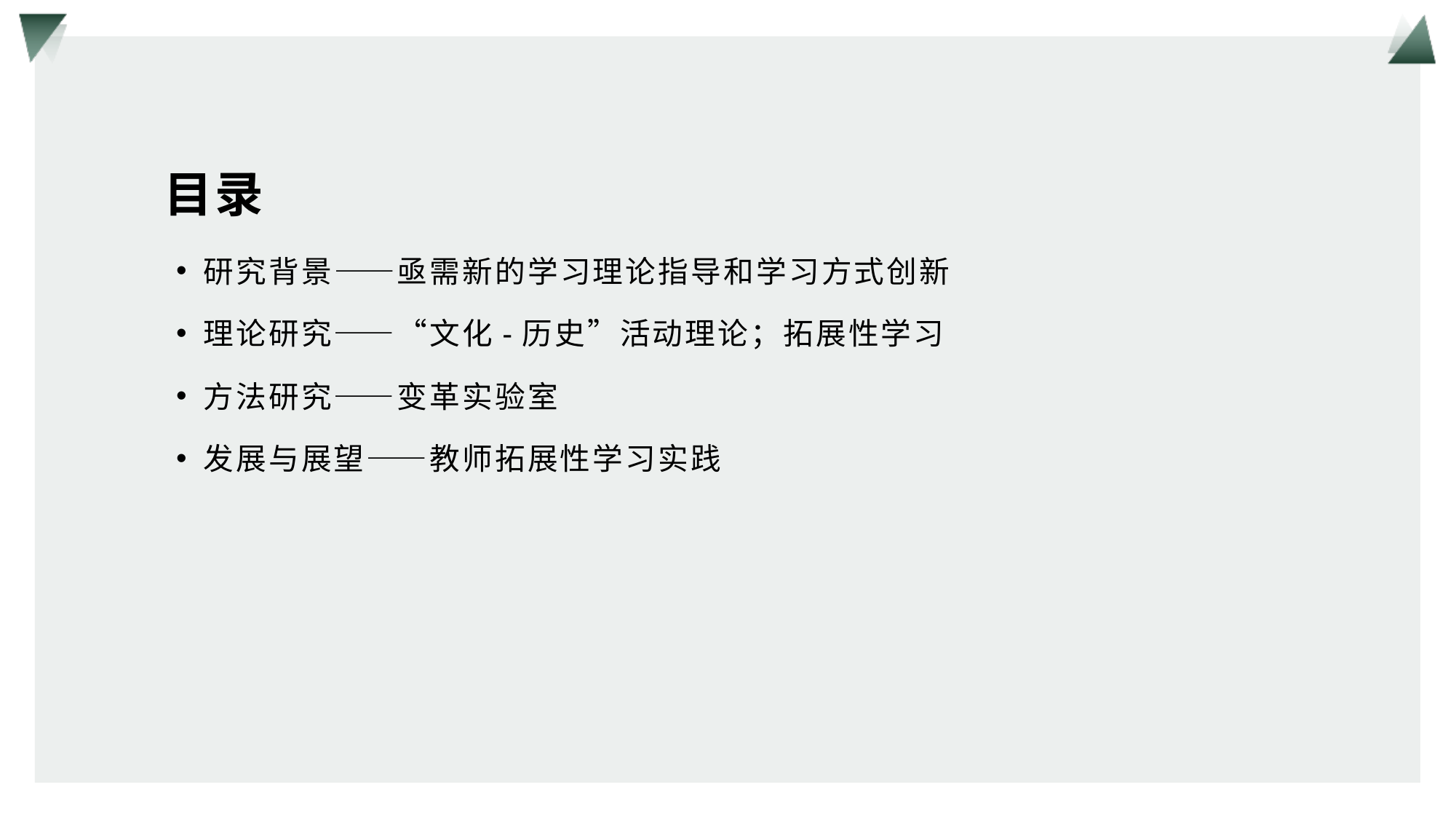

# 目录
研究背景——亟需新的学习理论指导和学习方式创新
理论研究——“文化-历史”活动理论；拓展性学习
方法研究——变革实验室
发展与展望——教师拓展性学习实践